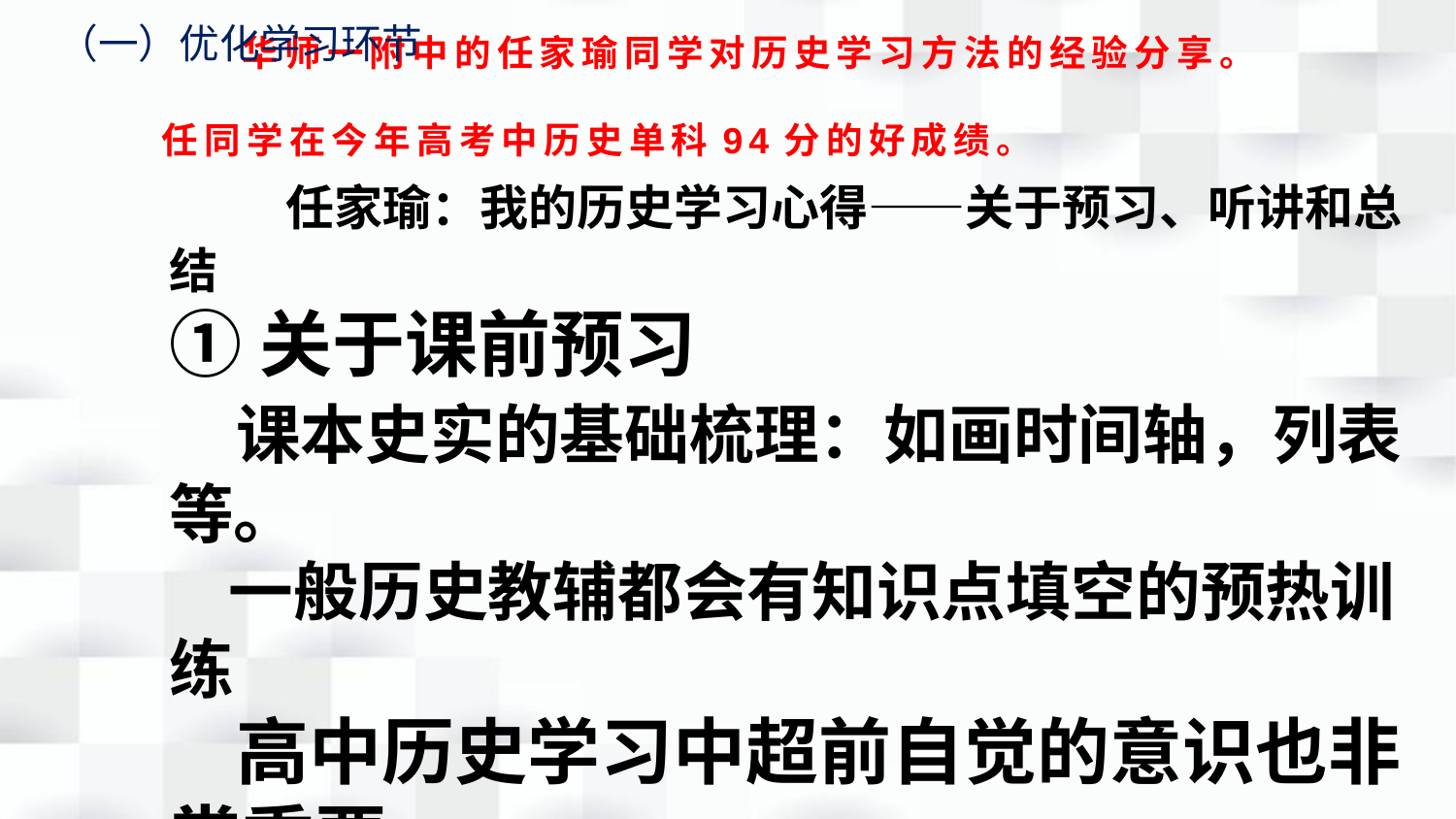

（一）优化学习环节

# 华师一附中的任家瑜同学对历史学习方法的经验分享。 任同学在今年高考中历史单科94分的好成绩。
      任家瑜：我的历史学习心得——关于预习、听讲和总结
①关于课前预习
   课本史实的基础梳理：如画时间轴，列表等。
   一般历史教辅都会有知识点填空的预热训练
   高中历史学习中超前自觉的意识也非常重要